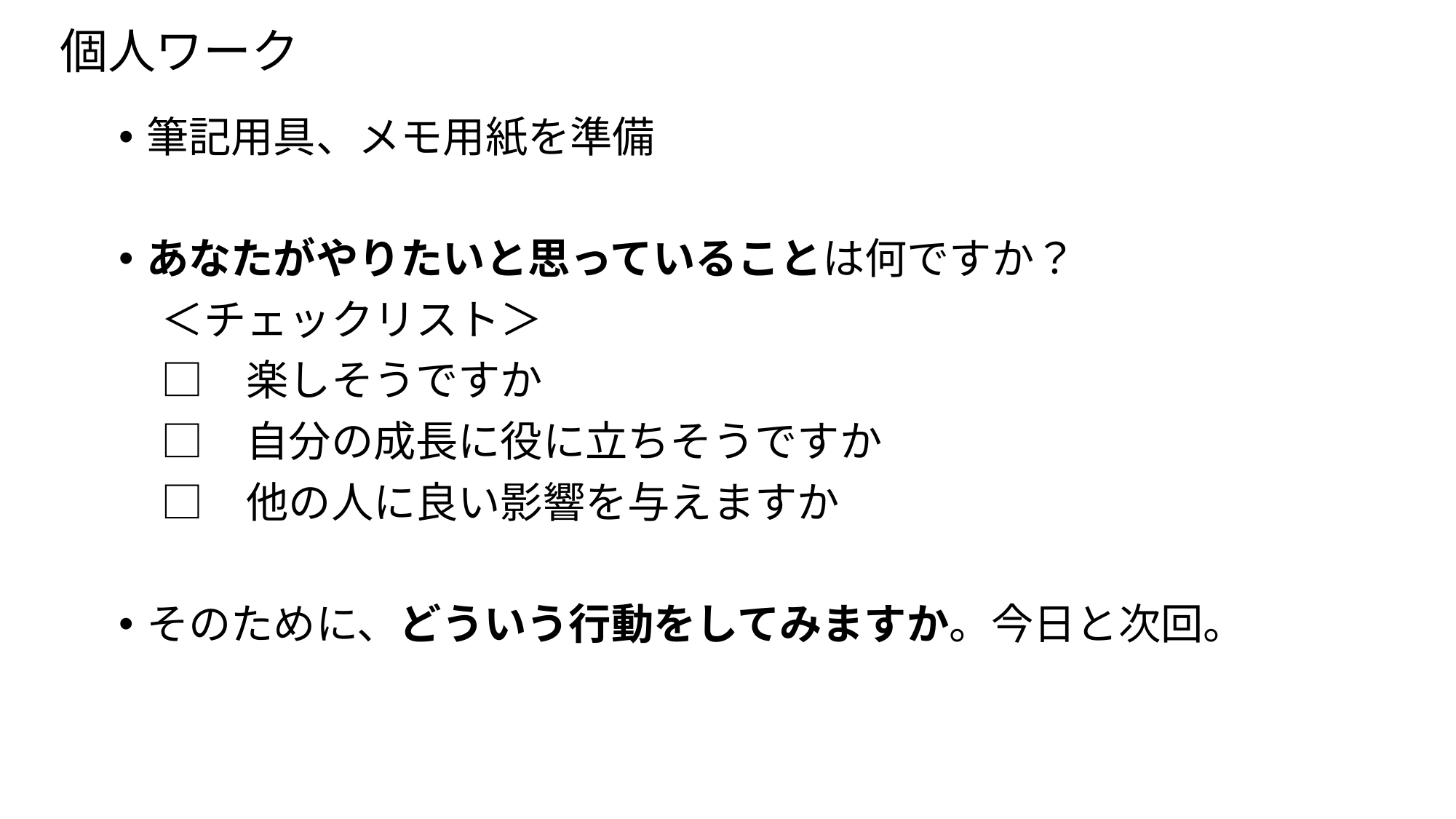

# 個人ワーク
筆記用具、メモ用紙を準備

あなたがやりたいと思っていることは何ですか？
　＜チェックリスト＞
　□　楽しそうですか
　□　自分の成長に役に立ちそうですか
　□　他の人に良い影響を与えますか

そのために、どういう行動をしてみますか。今日と次回。